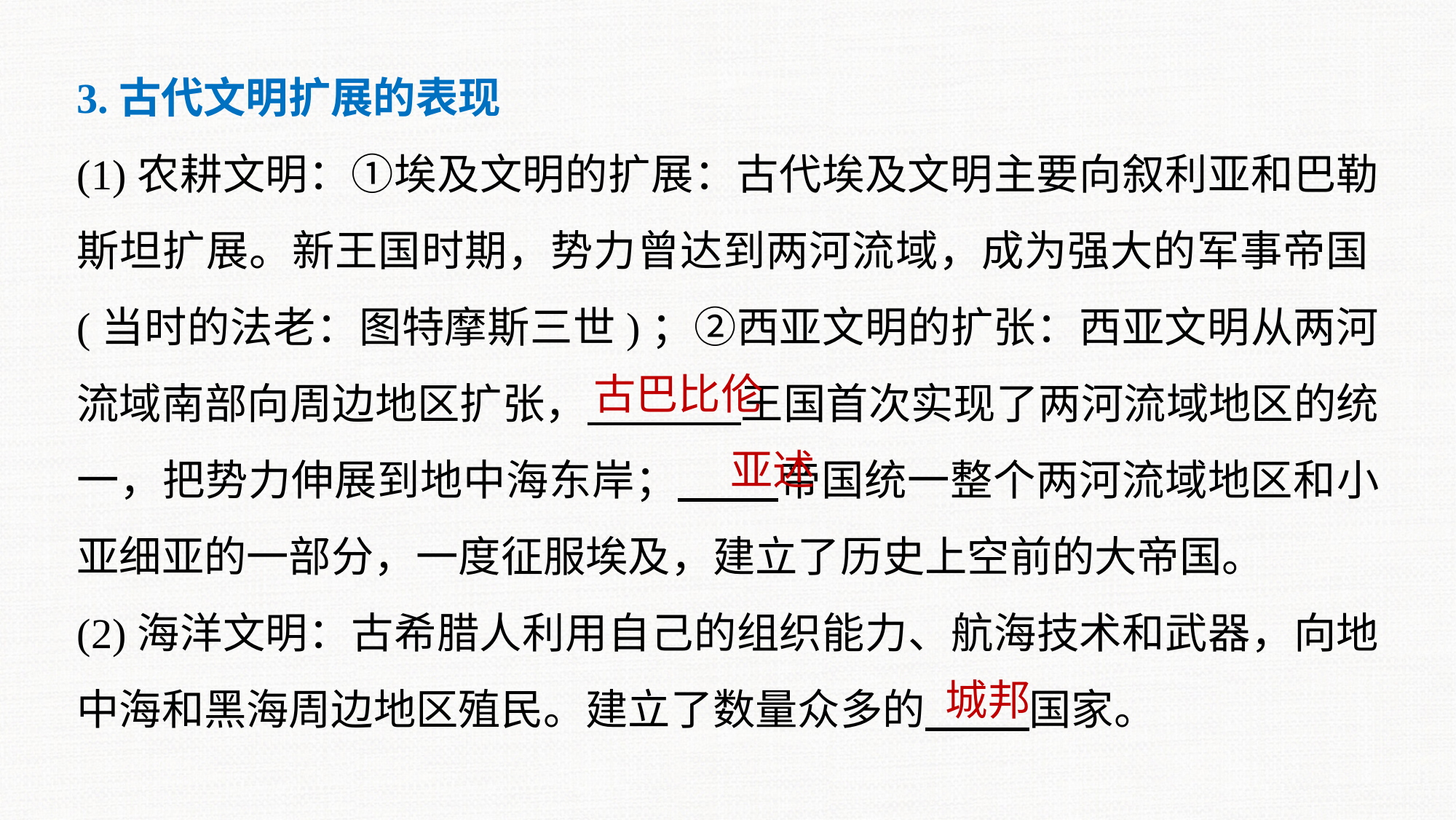

3.古代文明扩展的表现
(1)农耕文明：①埃及文明的扩展：古代埃及文明主要向叙利亚和巴勒斯坦扩展。新王国时期，势力曾达到两河流域，成为强大的军事帝国(当时的法老：图特摩斯三世)；②西亚文明的扩张：西亚文明从两河流域南部向周边地区扩张，                王国首次实现了两河流域地区的统一，把势力伸展到地中海东岸；          帝国统一整个两河流域地区和小亚细亚的一部分，一度征服埃及，建立了历史上空前的大帝国。
(2)海洋文明：古希腊人利用自己的组织能力、航海技术和武器，向地中海和黑海周边地区殖民。建立了数量众多的           国家。
古巴比伦
亚述
城邦